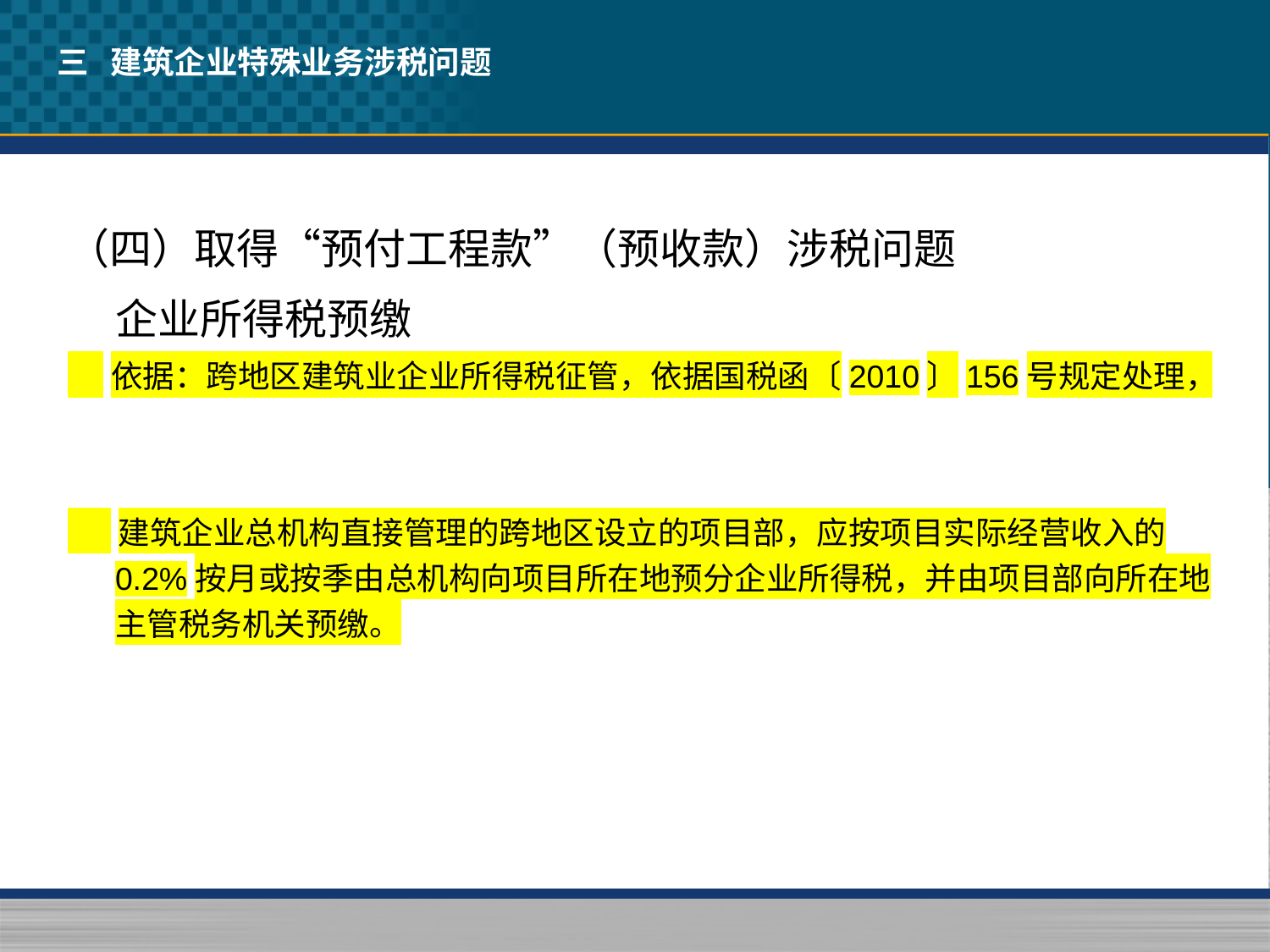

三   建筑企业特殊业务涉税问题
（四）取得“预付工程款”（预收款）涉税问题
    企业所得税预缴
     依据：跨地区建筑业企业所得税征管，依据国税函〔2010〕156号规定处理，

      建筑企业总机构直接管理的跨地区设立的项目部，应按项目实际经营收入的0.2%按月或按季由总机构向项目所在地预分企业所得税，并由项目部向所在地主管税务机关预缴。